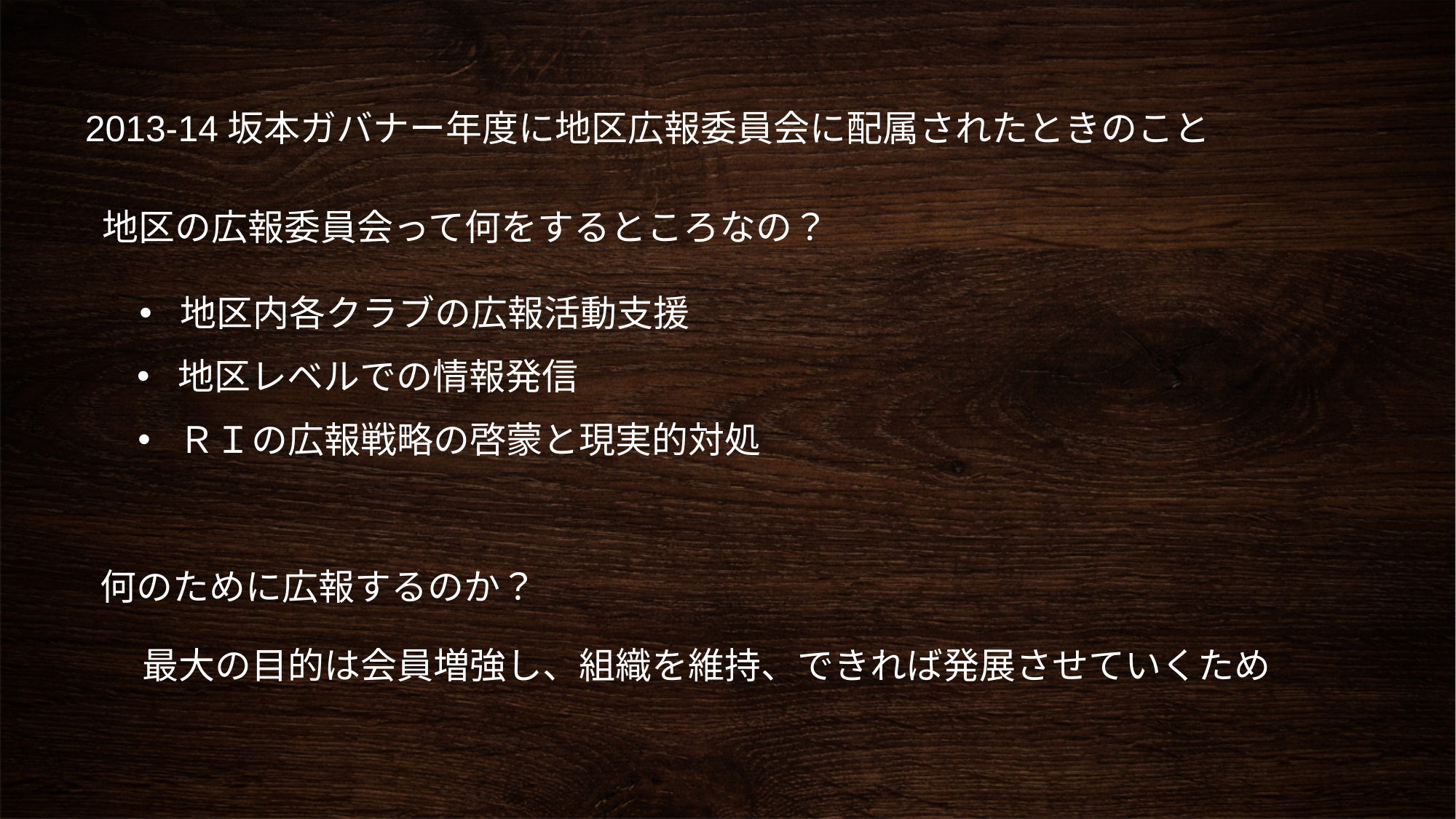

2013-14坂本ガバナー年度に地区広報委員会に配属されたときのこと
地区の広報委員会って何をするところなの？
地区内各クラブの広報活動支援
地区レベルでの情報発信
ＲＩの広報戦略の啓蒙と現実的対処
何のために広報するのか？
最大の目的は会員増強し、組織を維持、できれば発展させていくため